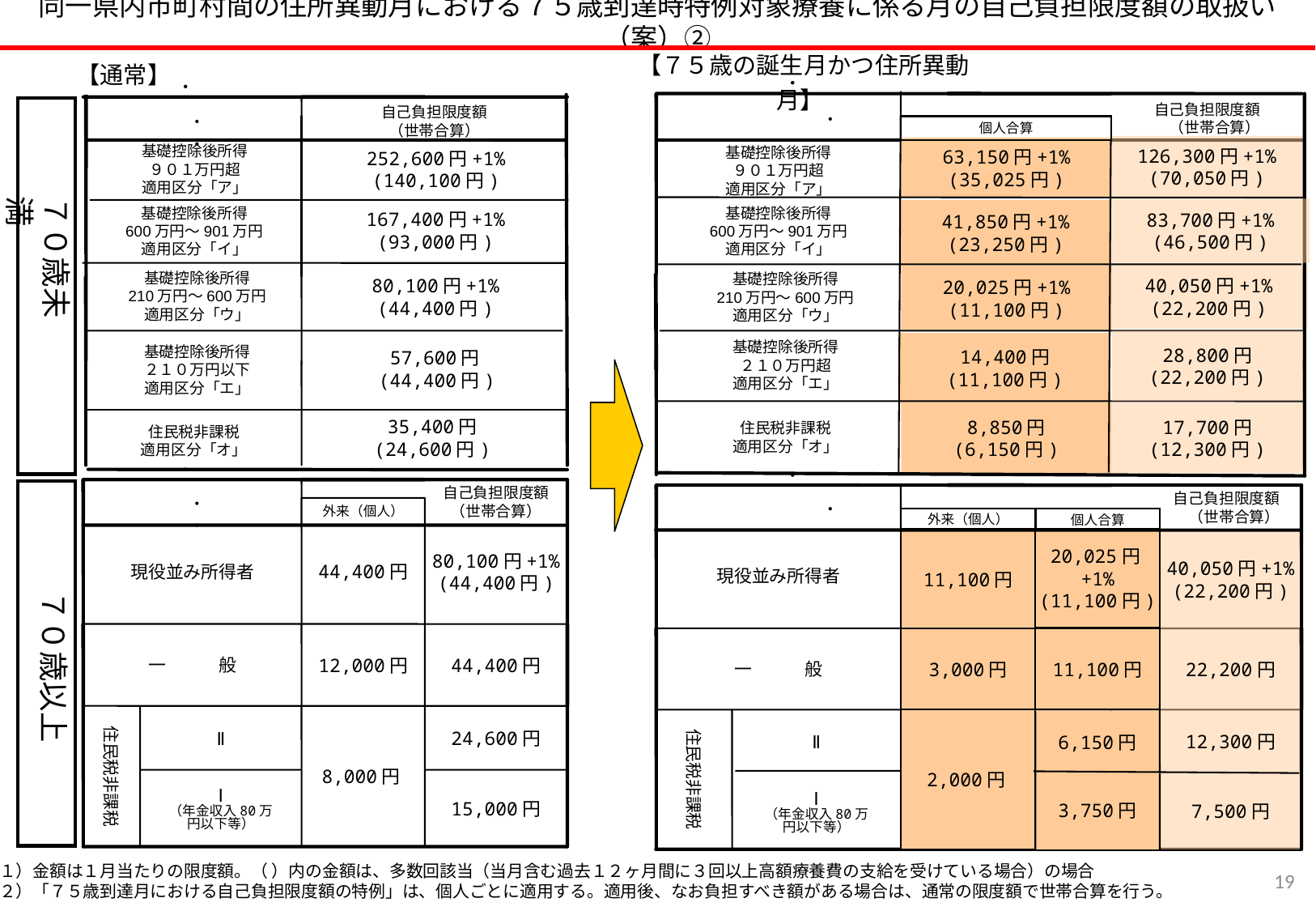

同一県内市町村間の住所異動月における７５歳到達時特例対象療養に係る月の自己負担限度額の取扱い（案）②
【７５歳の誕生月かつ住所異動月】
【通常】

自己負担限度額
　（世帯合算）

自己負担限度額
（世帯合算）

個人合算

126,300円+1%
(70,050円)

63,150円+1%
(35,025円)

基礎控除後所得
９０１万円超
適用区分「ア」

252,600円+1%
(140,100円)
基礎控除後所得
９０１万円超
適用区分「ア」

７０歳未満
基礎控除後所得
600万円～901万円
適用区分「イ」

167,400円+1%
(93,000円)
83,700円+1%
(46,500円)

41,850円+1%
(23,250円)
基礎控除後所得
600万円～901万円
適用区分「イ」
基礎控除後所得
210万円～600万円
適用区分「ウ」

80,100円+1%
(44,400円)

40,050円+1%
(22,200円)
20,025円+1%
(11,100円)
基礎控除後所得
210万円～600万円
適用区分「ウ」

28,800円
(22,200円)
14,400円
(11,100円)
基礎控除後所得
２１０万円以下
適用区分「エ」
57,600円
(44,400円)
基礎控除後所得
２１０万円超
適用区分「エ」

17,700円
(12,300円)
8,850円
(6,150円)
住民税非課税
適用区分「オ」

35,400円
(24,600円)
住民税非課税
適用区分「オ」

自己負担限度額
（世帯合算）

外来（個人）

現役並み所得者

44,400円
80,100円+1%
(44,400円)

７０歳以上
一　　　般

12,000円

44,400円

住民税非課税

Ⅱ

8,000円

24,600円

Ⅰ
（年金収入80万
円以下等）

15,000円

自己負担限度額
　（世帯合算）

外来（個人）
個人合算
現役並み所得者

20,025円+1%
(11,100円)

11,100円
40,050円+1%
(22,200円)

一　　　般
3,000円
11,100円

22,200円

住民税非課税

Ⅱ
2,000円

12,300円

6,150円

3,750円

Ⅰ
（年金収入80万
円以下等）
7,500円

（注１）金額は１月当たりの限度額。（ ）内の金額は、多数回該当（当月含む過去１２ヶ月間に３回以上高額療養費の支給を受けている場合）の場合
（注２）「７５歳到達月における自己負担限度額の特例」は、個人ごとに適用する。適用後、なお負担すべき額がある場合は、通常の限度額で世帯合算を行う。
19